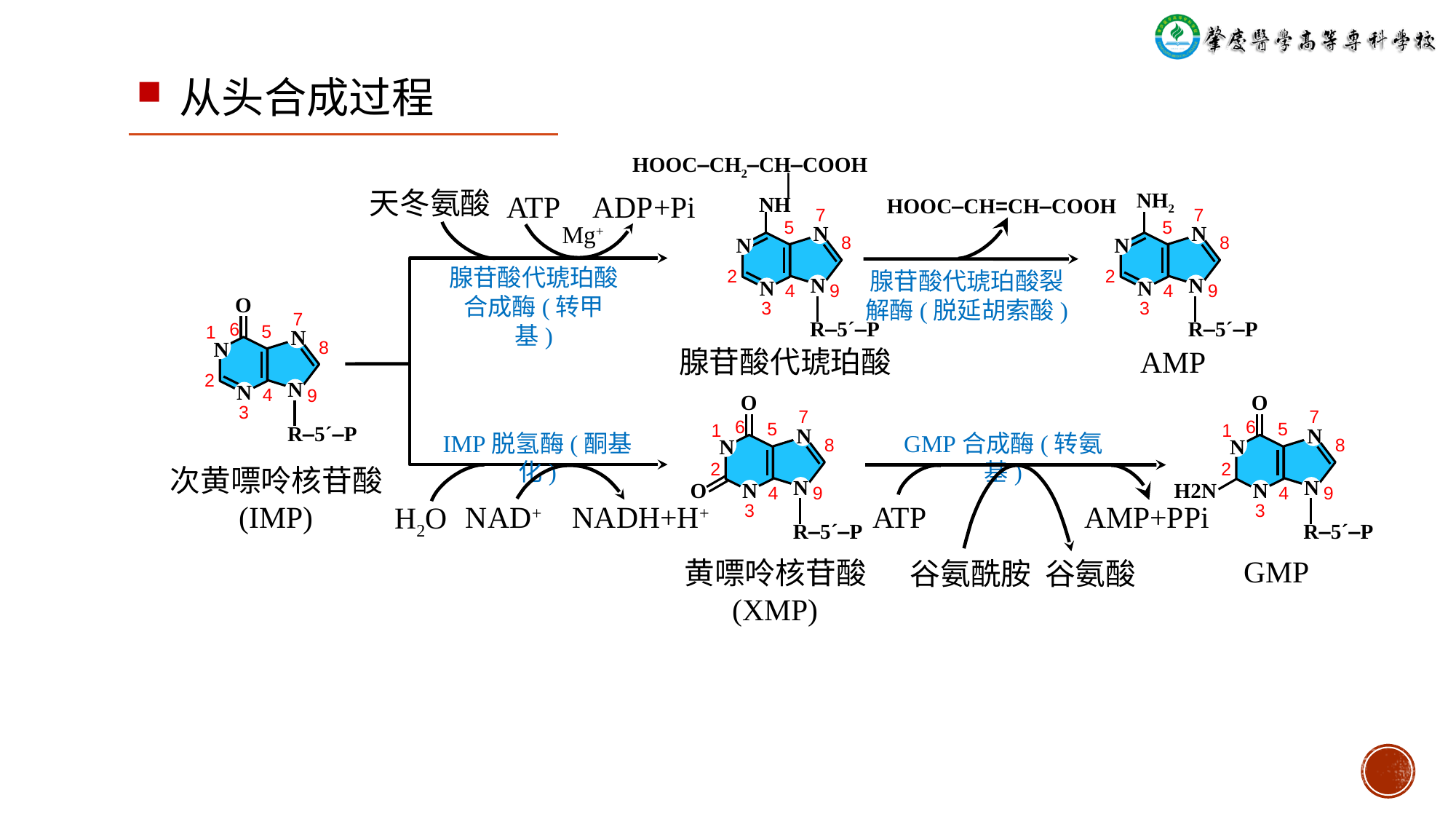

从头合成过程

HOOC‒CH2‒CH‒COOH
                         ׀
                        NH
7
5

N

8
N

2
N

N

4
9
3
R‒5´‒P
天冬氨酸
ATP
ADP+Pi

NH2
7
5

N

8
N

2
N

N

4
9
3
R‒5´‒P
HOOC‒CH=CH‒COOH

Mg+
腺苷酸代琥珀酸合成酶(转甲基)

腺苷酸代琥珀酸裂解酶(脱延胡索酸)
O
7
6
5
1

N

8
N

2
N

N

4
9
3
R‒5´‒P

腺苷酸代琥珀酸
AMP

O
7
6
5
1

N

8
N

2
N

N
O

4
9
3
R‒5´‒P
O
7
6
5
1

N

8
N

2
N

N
H2N

4
9
3
R‒5´‒P
IMP脱氢酶(酮基化)
GMP合成酶(转氨基)

次黄嘌呤核苷酸
(IMP)
NAD+    NADH+H+
ATP                     AMP+PPi
H2O
GMP
黄嘌呤核苷酸
(XMP)
谷氨酰胺  谷氨酸